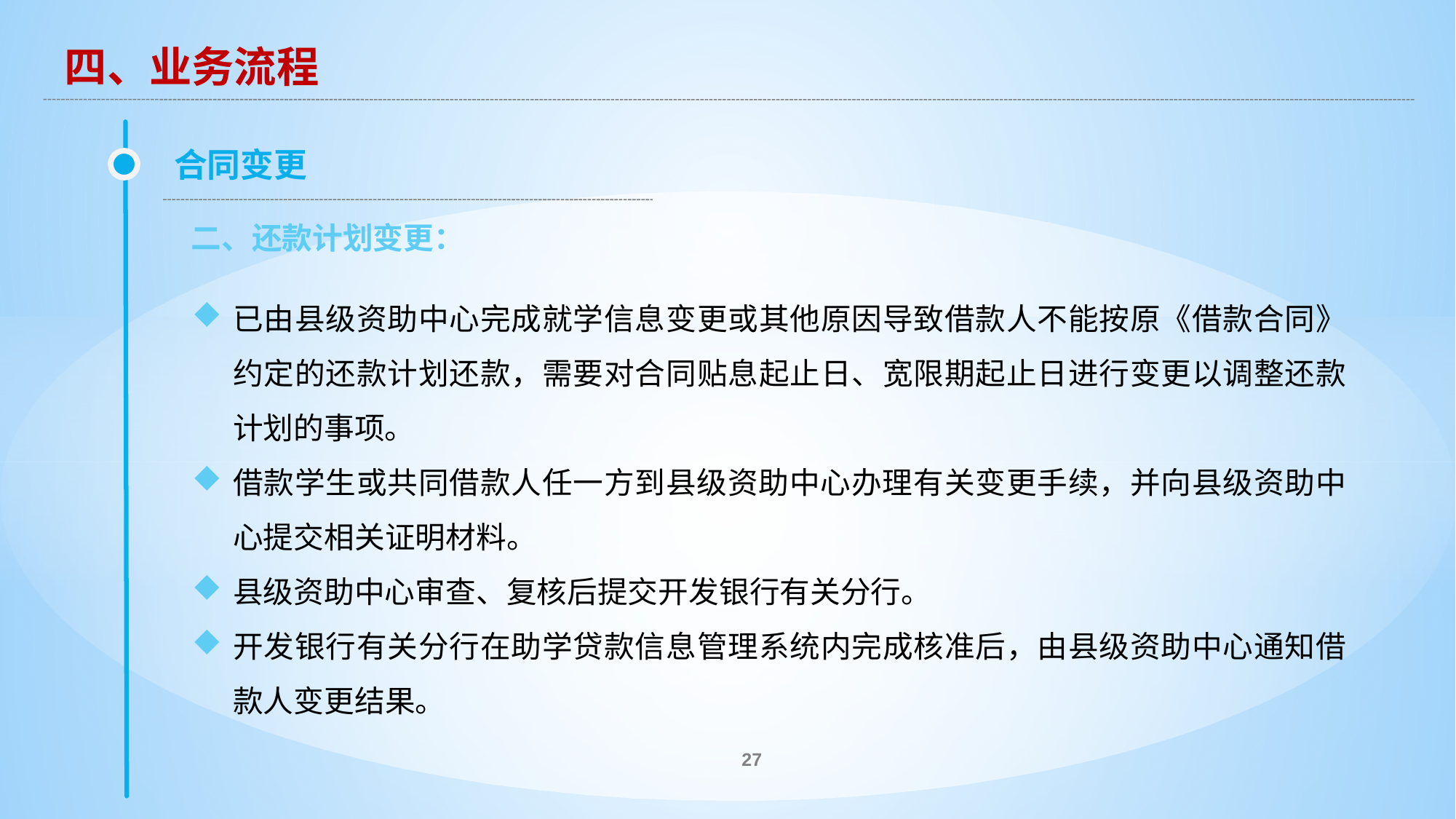

四、业务流程

合同变更

二、还款计划变更：
已由县级资助中心完成就学信息变更或其他原因导致借款人不能按原《借款合同》约定的还款计划还款，需要对合同贴息起止日、宽限期起止日进行变更以调整还款计划的事项。
借款学生或共同借款人任一方到县级资助中心办理有关变更手续，并向县级资助中心提交相关证明材料。
县级资助中心审查、复核后提交开发银行有关分行。
开发银行有关分行在助学贷款信息管理系统内完成核准后，由县级资助中心通知借款人变更结果。
27